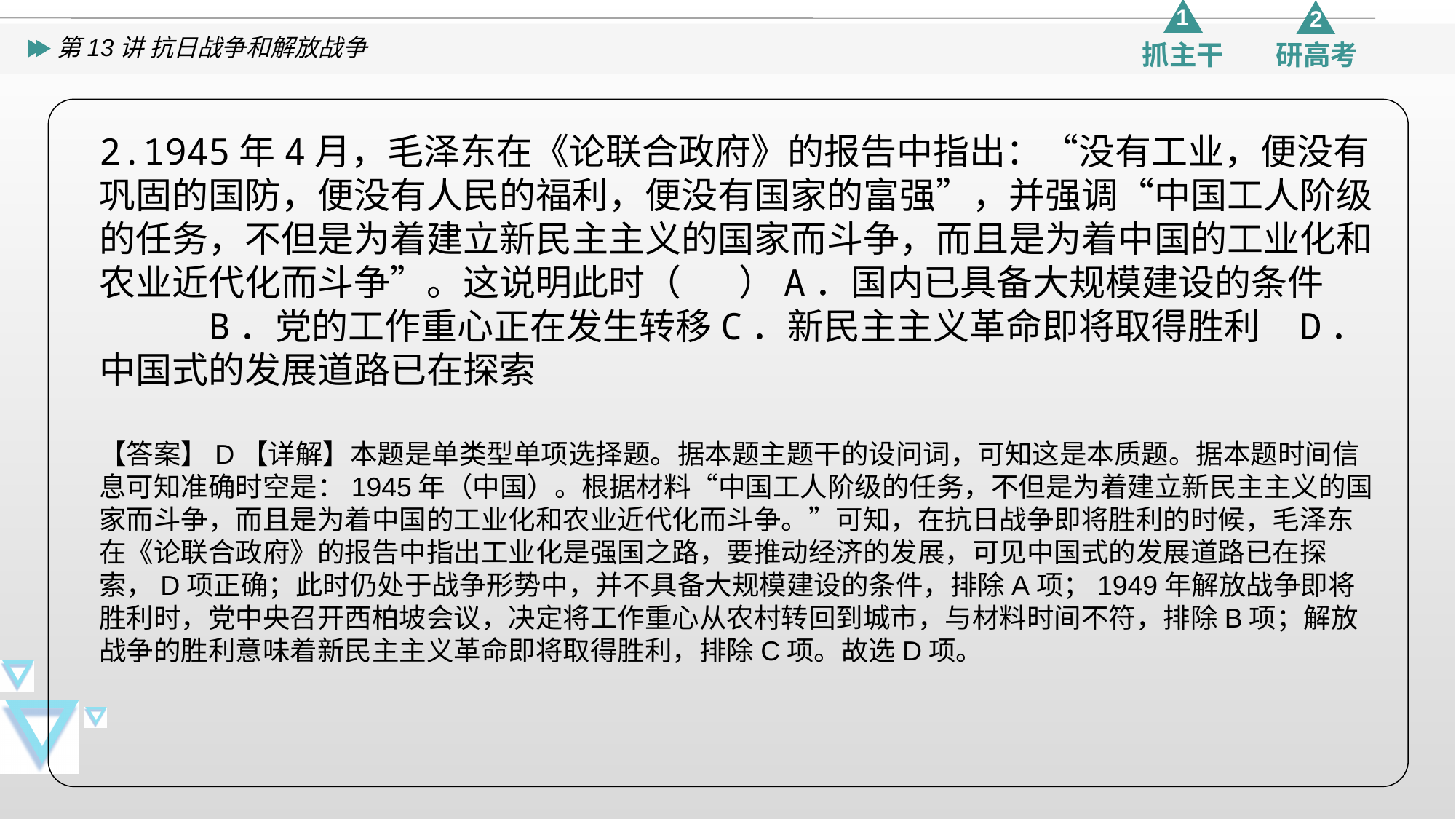

2.1945年4月，毛泽东在《论联合政府》的报告中指出：“没有工业，便没有巩固的国防，便没有人民的福利，便没有国家的富强”，并强调“中国工人阶级的任务，不但是为着建立新民主主义的国家而斗争，而且是为着中国的工业化和农业近代化而斗争”。这说明此时（       ）A．国内已具备大规模建设的条件	B．党的工作重心正在发生转移C．新民主主义革命即将取得胜利	D．中国式的发展道路已在探索

【答案】D【详解】本题是单类型单项选择题。据本题主题干的设问词，可知这是本质题。据本题时间信息可知准确时空是：1945年（中国）。根据材料“中国工人阶级的任务，不但是为着建立新民主主义的国家而斗争，而且是为着中国的工业化和农业近代化而斗争。”可知，在抗日战争即将胜利的时候，毛泽东在《论联合政府》的报告中指出工业化是强国之路，要推动经济的发展，可见中国式的发展道路已在探索，D项正确；此时仍处于战争形势中，并不具备大规模建设的条件，排除A项；1949年解放战争即将胜利时，党中央召开西柏坡会议，决定将工作重心从农村转回到城市，与材料时间不符，排除B项；解放战争的胜利意味着新民主主义革命即将取得胜利，排除C项。故选D项。